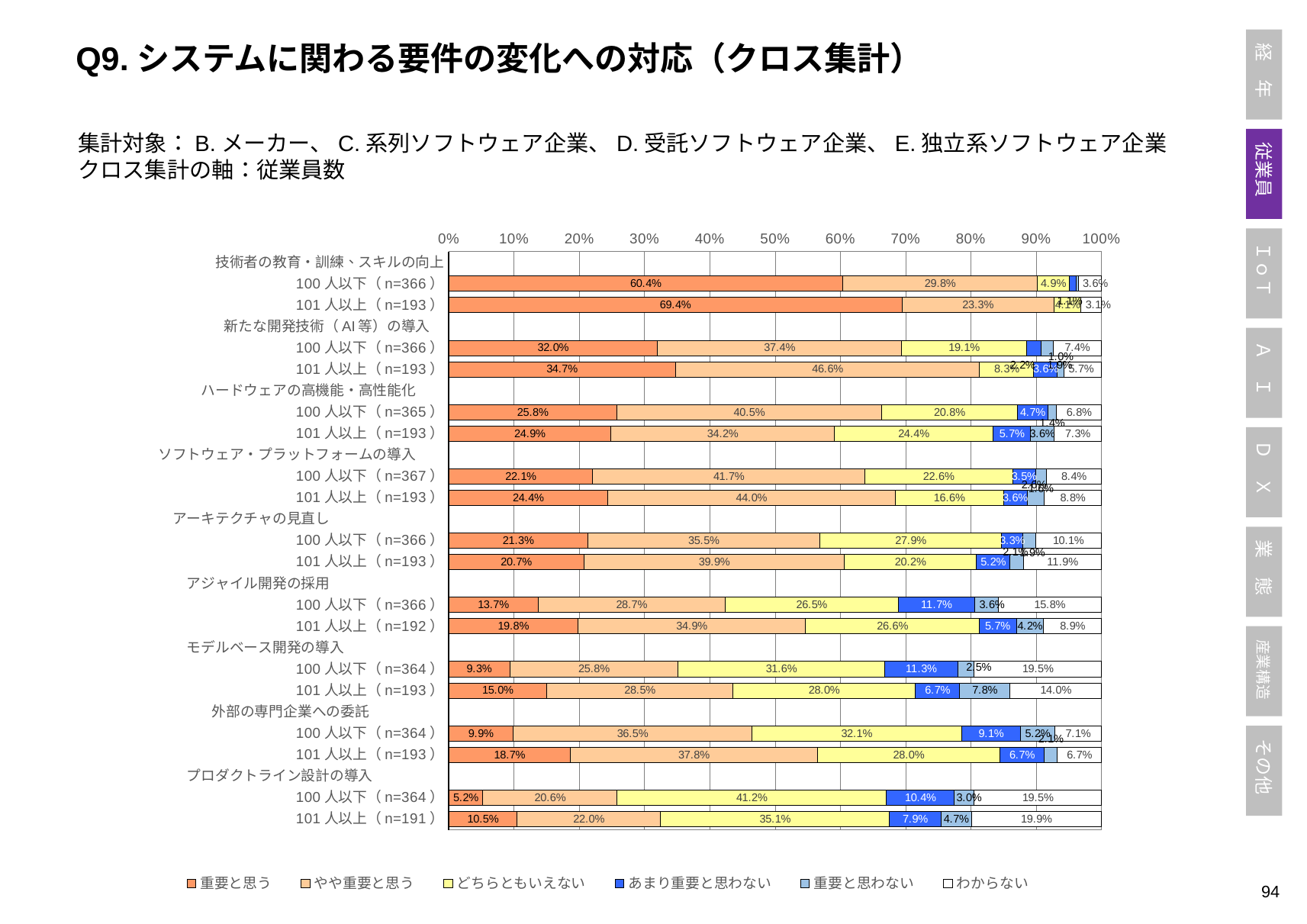

Q9.システムに関わる要件の変化への対応（クロス集計）
集計対象：B.メーカー、C.系列ソフトウェア企業、D.受託ソフトウェア企業、E.独立系ソフトウェア企業
クロス集計の軸：従業員数

### Chart

| Category | 重要と思う | やや重要と思う | どちらともいえない | あまり重要と思わない | 重要と思わない | わからない |
|---|---|---|---|---|---|---|
| 技術者の教育・訓練、スキルの向上 | None | None | None | None | None | None |
| 100人以下（n=366） | 0.6038251366120219 | 0.2978142076502732 | 0.04918032786885246 | 0.01092896174863388 | 0.00273224043715847 | 0.03551912568306011 |
| 101人以上（n=193） | 0.694300518134715 | 0.23316062176165803 | 0.04145077720207254 | 0.0 | 0.0 | 0.031088082901554404 |
| 新たな開発技術（AI等）の導入　 | None | None | None | None | None | None |
| 100人以下（n=366） | 0.319672131147541 | 0.3743169398907104 | 0.1912568306010929 | 0.02185792349726776 | 0.01912568306010929 | 0.07377049180327869 |
| 101人以上（n=193） | 0.3471502590673575 | 0.46632124352331605 | 0.08290155440414508 | 0.03626943005181347 | 0.010362694300518135 | 0.05699481865284974 |
| ハードウェアの高機能・高性能化　　 | None | None | None | None | None | None |
| 100人以下（n=365） | 0.25753424657534246 | 0.4054794520547945 | 0.20821917808219179 | 0.04657534246575343 | 0.0136986301369863 | 0.0684931506849315 |
| 101人以上（n=193） | 0.24870466321243523 | 0.34196891191709844 | 0.24352331606217617 | 0.05699481865284974 | 0.03626943005181347 | 0.07253886010362694 |
| ソフトウェア・プラットフォームの導入　　 | None | None | None | None | None | None |
| 100人以下（n=367） | 0.22070844686648503 | 0.41689373297002724 | 0.22615803814713897 | 0.035422343324250684 | 0.01634877384196185 | 0.08446866485013624 |
| 101人以上（n=193） | 0.24352331606217617 | 0.44041450777202074 | 0.16580310880829016 | 0.03626943005181347 | 0.025906735751295335 | 0.08808290155440414 |
| アーキテクチャの見直し　　　　　　　　 | None | None | None | None | None | None |
| 100人以下（n=366） | 0.21311475409836064 | 0.3551912568306011 | 0.2786885245901639 | 0.03278688524590164 | 0.01912568306010929 | 0.10109289617486339 |
| 101人以上（n=193） | 0.20725388601036268 | 0.39896373056994816 | 0.20207253886010362 | 0.05181347150259067 | 0.02072538860103627 | 0.11917098445595854 |
| アジャイル開発の採用　　　　　　　　 | None | None | None | None | None | None |
| 100人以下（n=366） | 0.1366120218579235 | 0.28688524590163933 | 0.2650273224043716 | 0.11748633879781421 | 0.03551912568306011 | 0.15846994535519127 |
| 101人以上（n=192） | 0.19791666666666666 | 0.3489583333333333 | 0.265625 | 0.057291666666666664 | 0.041666666666666664 | 0.08854166666666667 |
| モデルベース開発の導入　　　　　　　 | None | None | None | None | None | None |
| 100人以下（n=364） | 0.09340659340659341 | 0.25824175824175827 | 0.3159340659340659 | 0.11263736263736264 | 0.024725274725274724 | 0.19505494505494506 |
| 101人以上（n=193） | 0.15025906735751296 | 0.2849740932642487 | 0.27979274611398963 | 0.06735751295336788 | 0.07772020725388601 | 0.13989637305699482 |
| 外部の専門企業への委託　 　　　　 | None | None | None | None | None | None |
| 100人以下（n=364） | 0.0989010989010989 | 0.36538461538461536 | 0.32142857142857145 | 0.09065934065934066 | 0.0521978021978022 | 0.07142857142857142 |
| 101人以上（n=193） | 0.18652849740932642 | 0.37823834196891193 | 0.27979274611398963 | 0.06735751295336788 | 0.02072538860103627 | 0.06735751295336788 |
| プロダクトライン設計の導入　　　　　 | None | None | None | None | None | None |
| 100人以下（n=364） | 0.0521978021978022 | 0.20604395604395603 | 0.41208791208791207 | 0.1043956043956044 | 0.03021978021978022 | 0.19505494505494506 |
| 101人以上（n=191） | 0.10471204188481675 | 0.2198952879581152 | 0.3507853403141361 | 0.07853403141361257 | 0.04712041884816754 | 0.19895287958115182 |
94